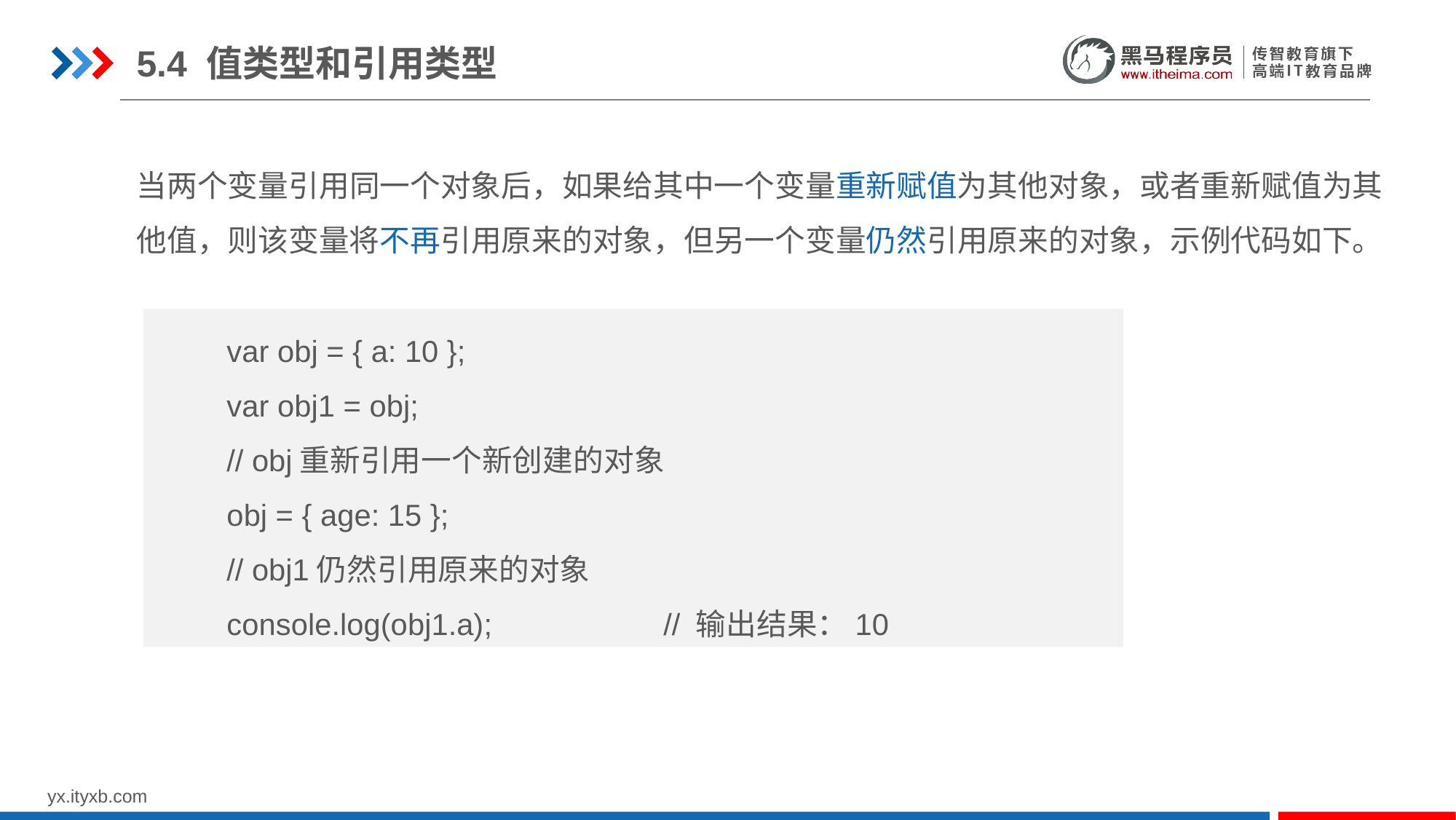

5.4 值类型和引用类型
当两个变量引用同一个对象后，如果给其中一个变量重新赋值为其他对象，或者重新赋值为其他值，则该变量将不再引用原来的对象，但另一个变量仍然引用原来的对象，示例代码如下。
var obj = { a: 10 };
var obj1 = obj;
// obj重新引用一个新创建的对象
obj = { age: 15 };
// obj1仍然引用原来的对象
console.log(obj1.a);		// 输出结果：10